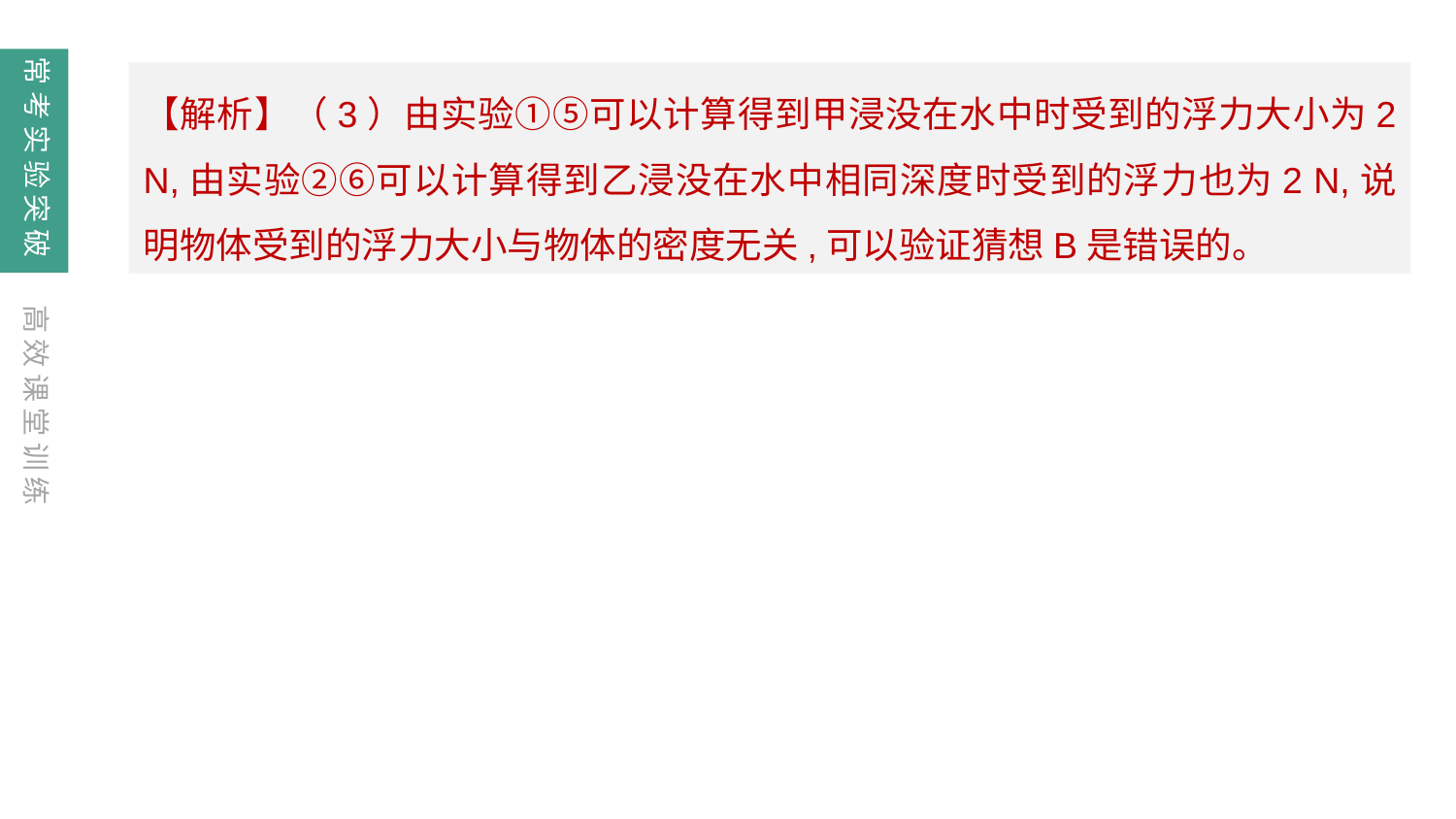

常考实验突破

【解析】（3）由实验①⑤可以计算得到甲浸没在水中时受到的浮力大小为2 N,由实验②⑥可以计算得到乙浸没在水中相同深度时受到的浮力也为2 N,说明物体受到的浮力大小与物体的密度无关,可以验证猜想B是错误的。
高效课堂训练